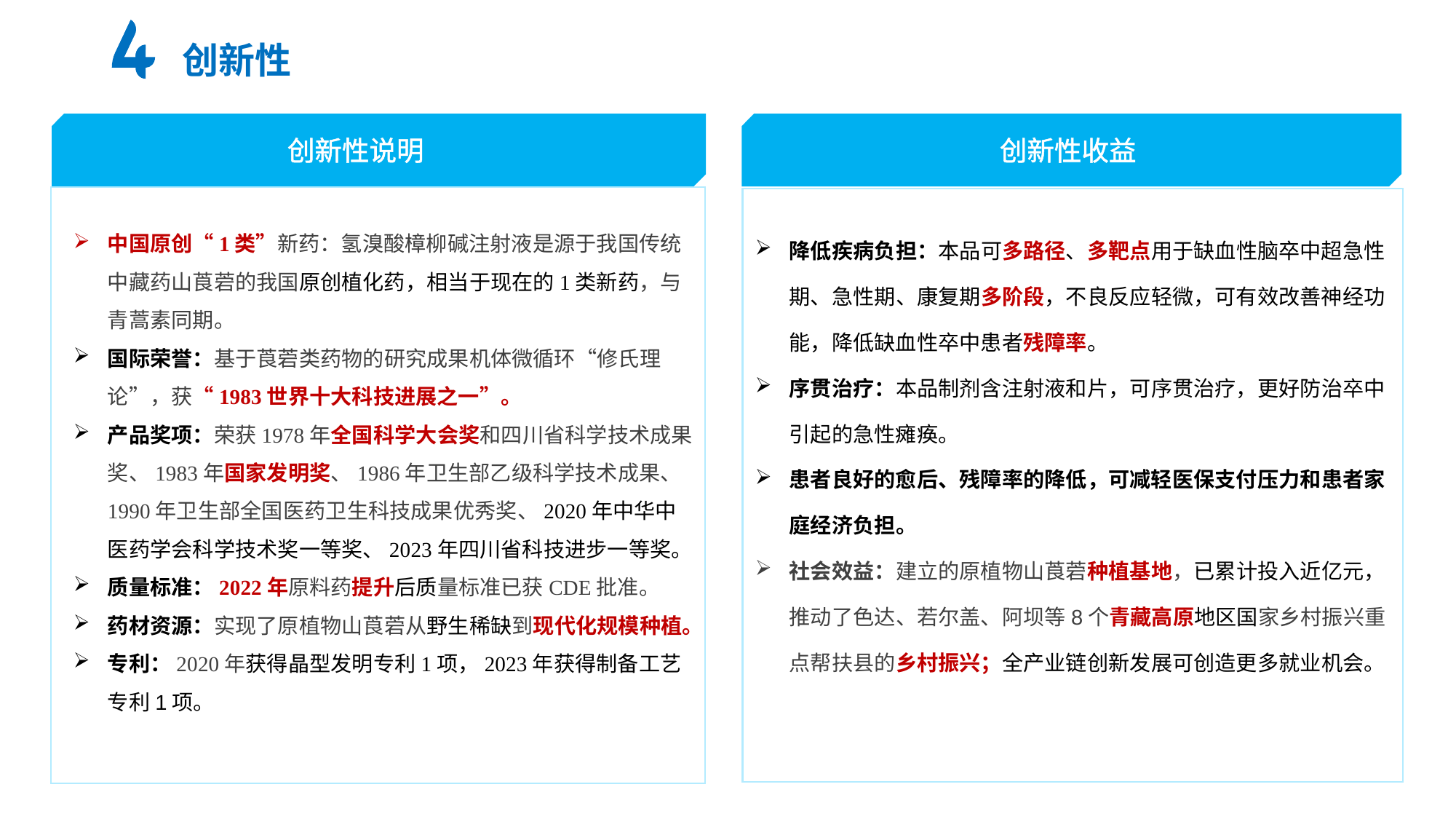

创新性
创新性收益
创新性说明

降低疾病负担：本品可多路径、多靶点用于缺血性脑卒中超急性期、急性期、康复期多阶段，不良反应轻微，可有效改善神经功能，降低缺血性卒中患者残障率。
序贯治疗：本品制剂含注射液和片，可序贯治疗，更好防治卒中引起的急性瘫痪。
患者良好的愈后、残障率的降低，可减轻医保支付压力和患者家庭经济负担。
社会效益：建立的原植物山莨菪种植基地，已累计投入近亿元，推动了色达、若尔盖、阿坝等8个青藏高原地区国家乡村振兴重点帮扶县的乡村振兴；全产业链创新发展可创造更多就业机会。

中国原创“1类”新药：氢溴酸樟柳碱注射液是源于我国传统中藏药山莨菪的我国原创植化药，相当于现在的1类新药，与青蒿素同期。
国际荣誉：基于莨菪类药物的研究成果机体微循环“修氏理论”，获“1983世界十大科技进展之一”。
产品奖项：荣获1978年全国科学大会奖和四川省科学技术成果奖、1983年国家发明奖、1986年卫生部乙级科学技术成果、1990年卫生部全国医药卫生科技成果优秀奖、2020年中华中医药学会科学技术奖一等奖、2023年四川省科技进步一等奖。
质量标准：2022年原料药提升后质量标准已获CDE批准。
药材资源：实现了原植物山莨菪从野生稀缺到现代化规模种植。
专利：2020年获得晶型发明专利1项，2023年获得制备工艺专利1项。